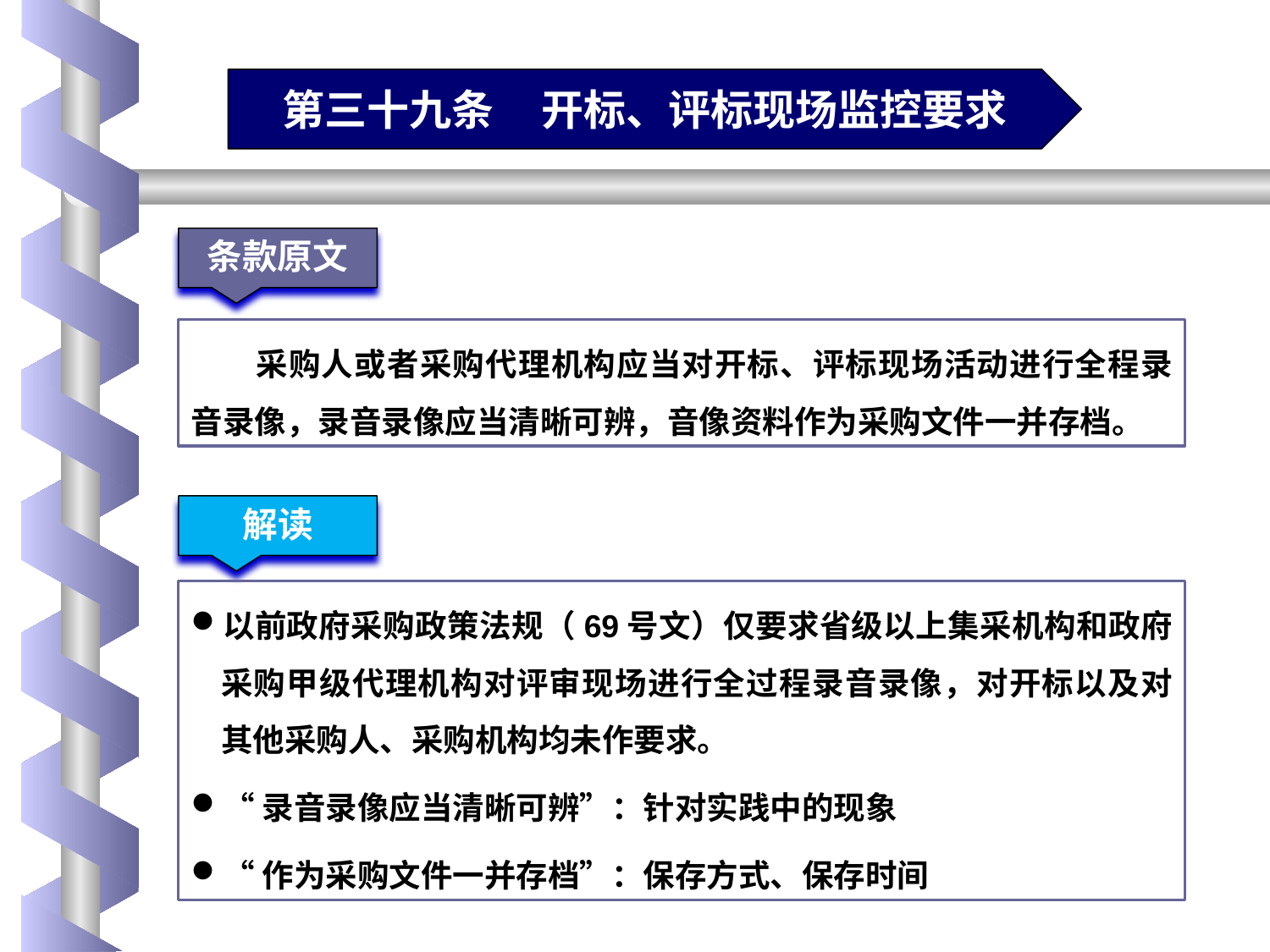

第三十九条     开标、评标现场监控要求
条款原文
采购人或者采购代理机构应当对开标、评标现场活动进行全程录音录像，录音录像应当清晰可辨，音像资料作为采购文件一并存档。
解读
以前政府采购政策法规（69号文）仅要求省级以上集采机构和政府采购甲级代理机构对评审现场进行全过程录音录像，对开标以及对其他采购人、采购机构均未作要求。
“录音录像应当清晰可辨”：针对实践中的现象
“作为采购文件一并存档”：保存方式、保存时间